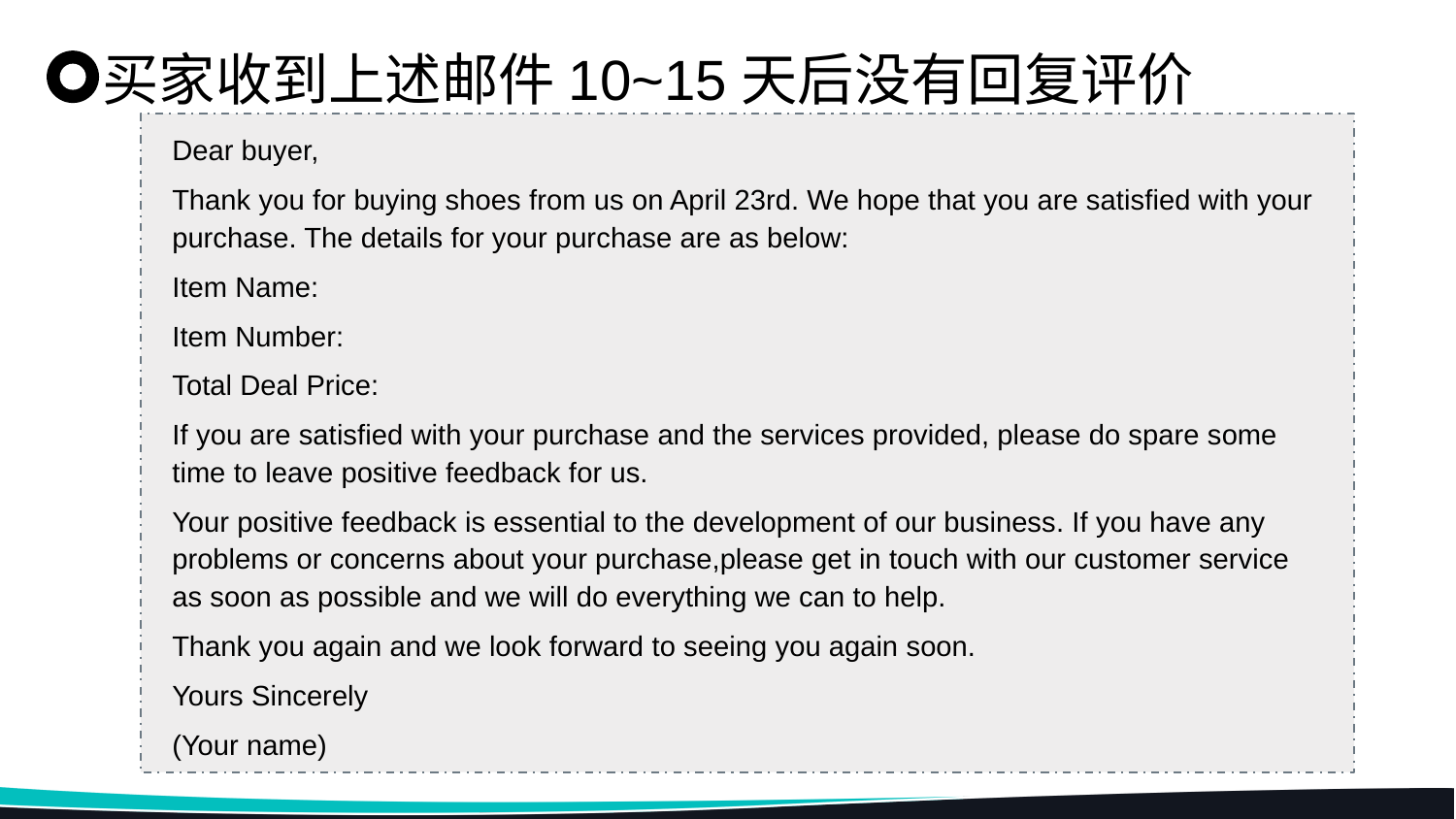

买家收到上述邮件10~15天后没有回复评价

Dear buyer,
Thank you for buying shoes from us on April 23rd. We hope that you are satisfied with your purchase. The details for your purchase are as below:
Item Name:
Item Number:
Total Deal Price:
If you are satisfied with your purchase and the services provided, please do spare some time to leave positive feedback for us.
Your positive feedback is essential to the development of our business. If you have any problems or concerns about your purchase,please get in touch with our customer service as soon as possible and we will do everything we can to help.
Thank you again and we look forward to seeing you again soon.
Yours Sincerely
(Your name)